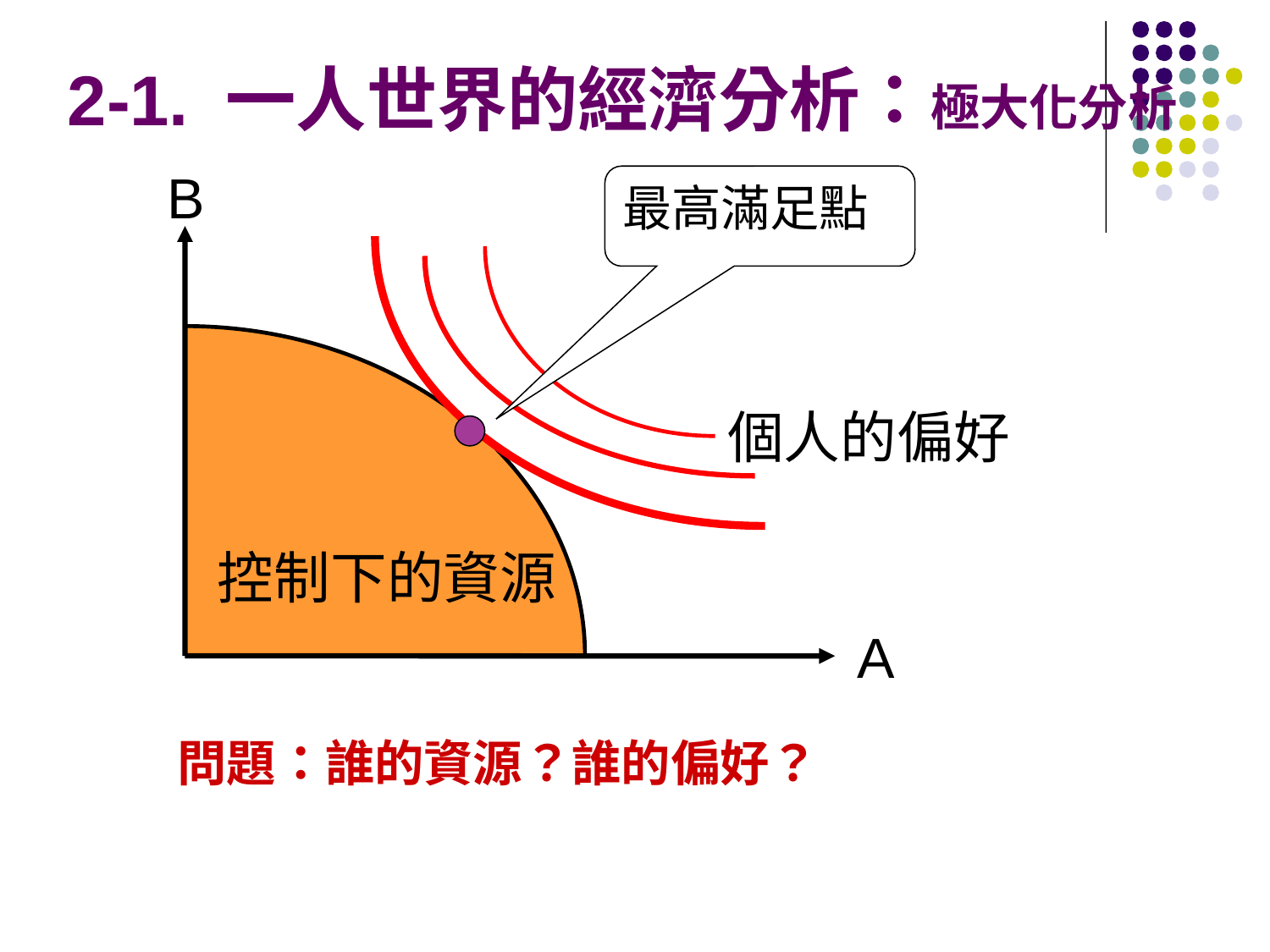

# 2-1. 一人世界的經濟分析：極大化分析
B
最高滿足點

個人的偏好

控制下的資源
A

問題：誰的資源？誰的偏好？